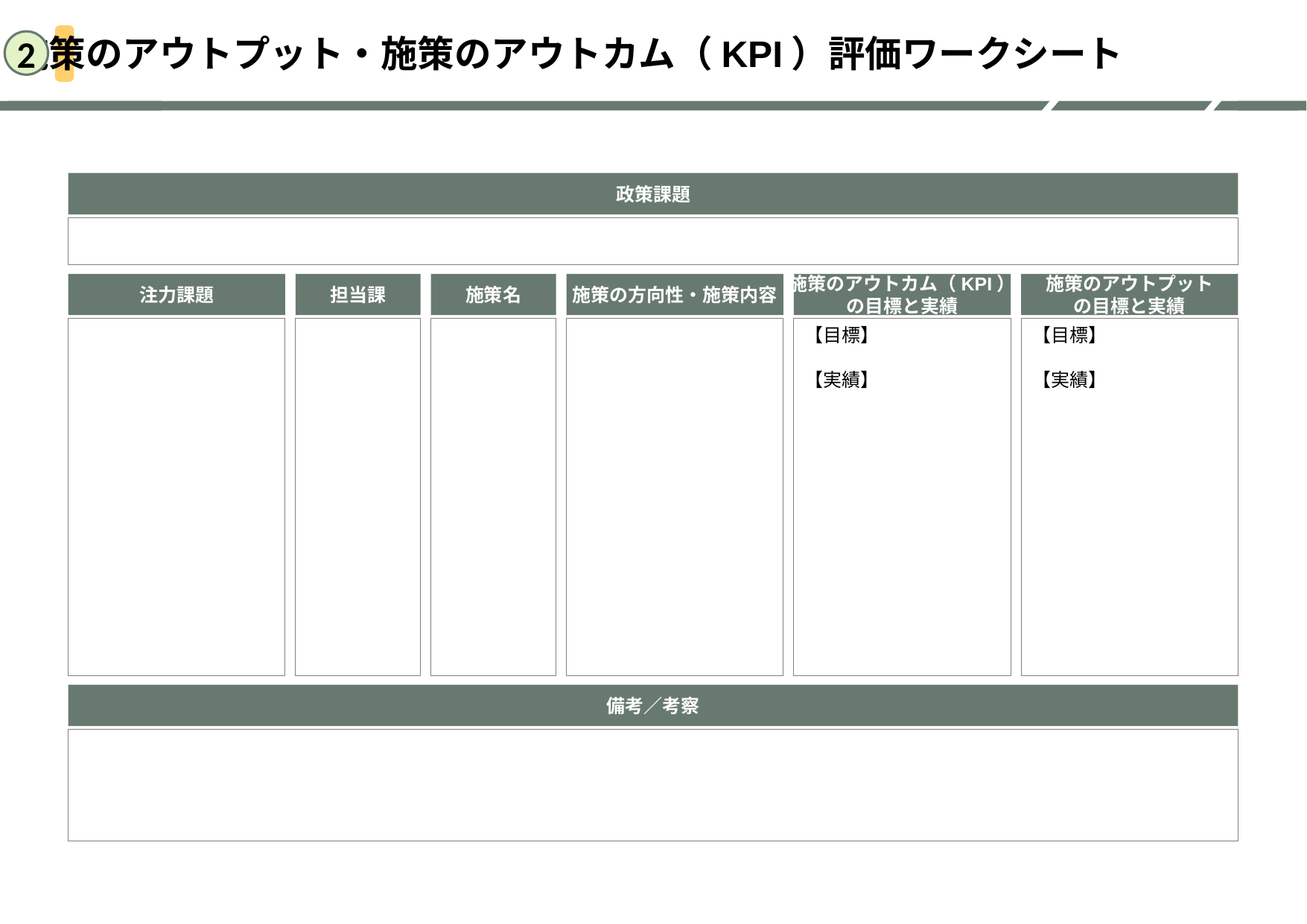

施策のアウトプット・施策のアウトカム（KPI）評価ワークシート
2
政策課題

注力課題
担当課
施策名
施策の方向性・施策内容
施策のアウトカム（KPI）
の目標と実績
施策のアウトプット
の目標と実績

【目標】

【実績】
【目標】

【実績】

備考／考察